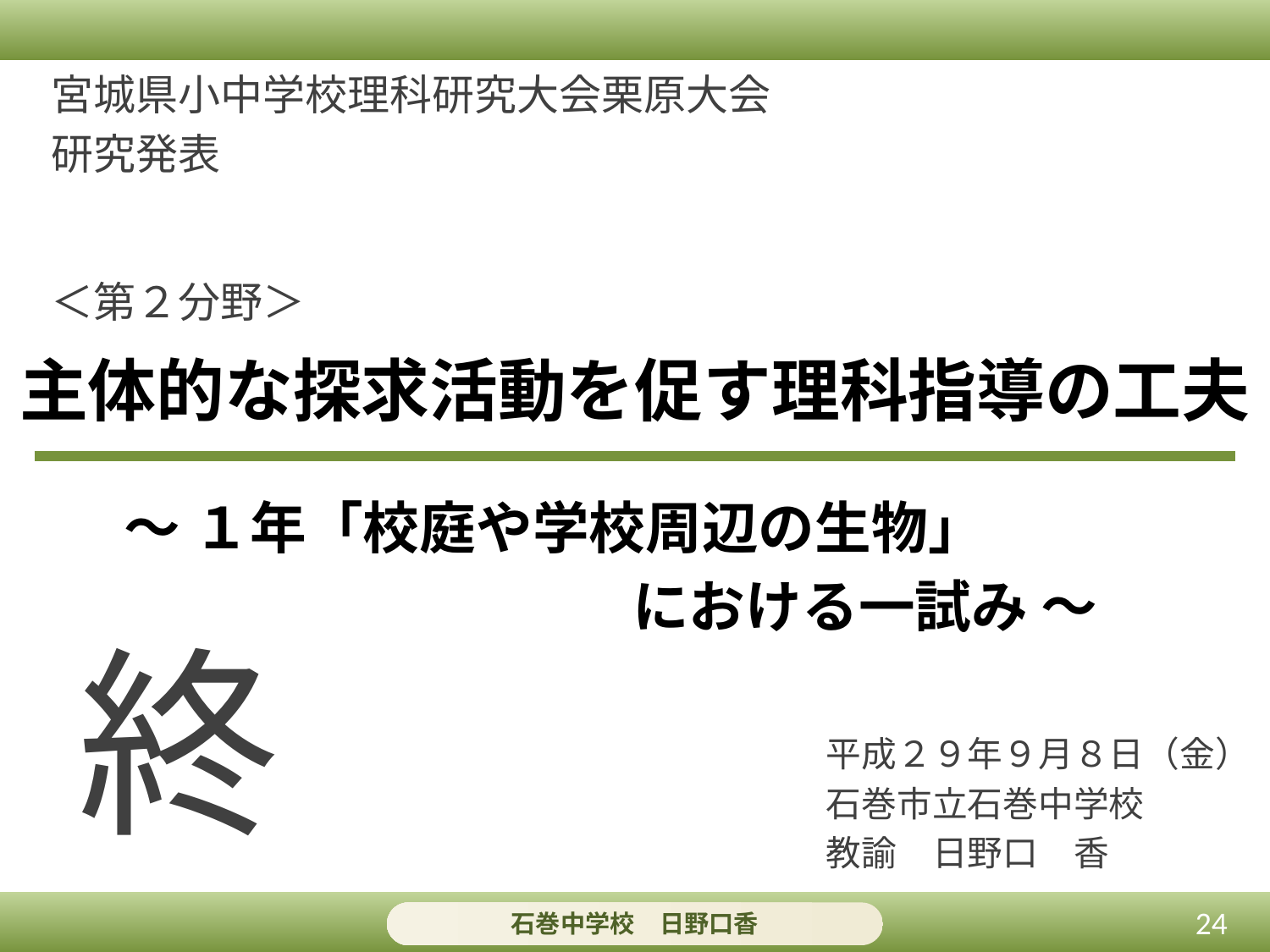

宮城県小中学校理科研究大会栗原大会
研究発表

＜第２分野＞
# 主体的な探求活動を促す理科指導の工夫
　～ １年「校庭や学校周辺の生物」
　　　　　　　　　　における一試み ～
終
平成２９年９月８日（金）
石巻市立石巻中学校
教諭　日野口　香
石巻中学校　日野口香
24